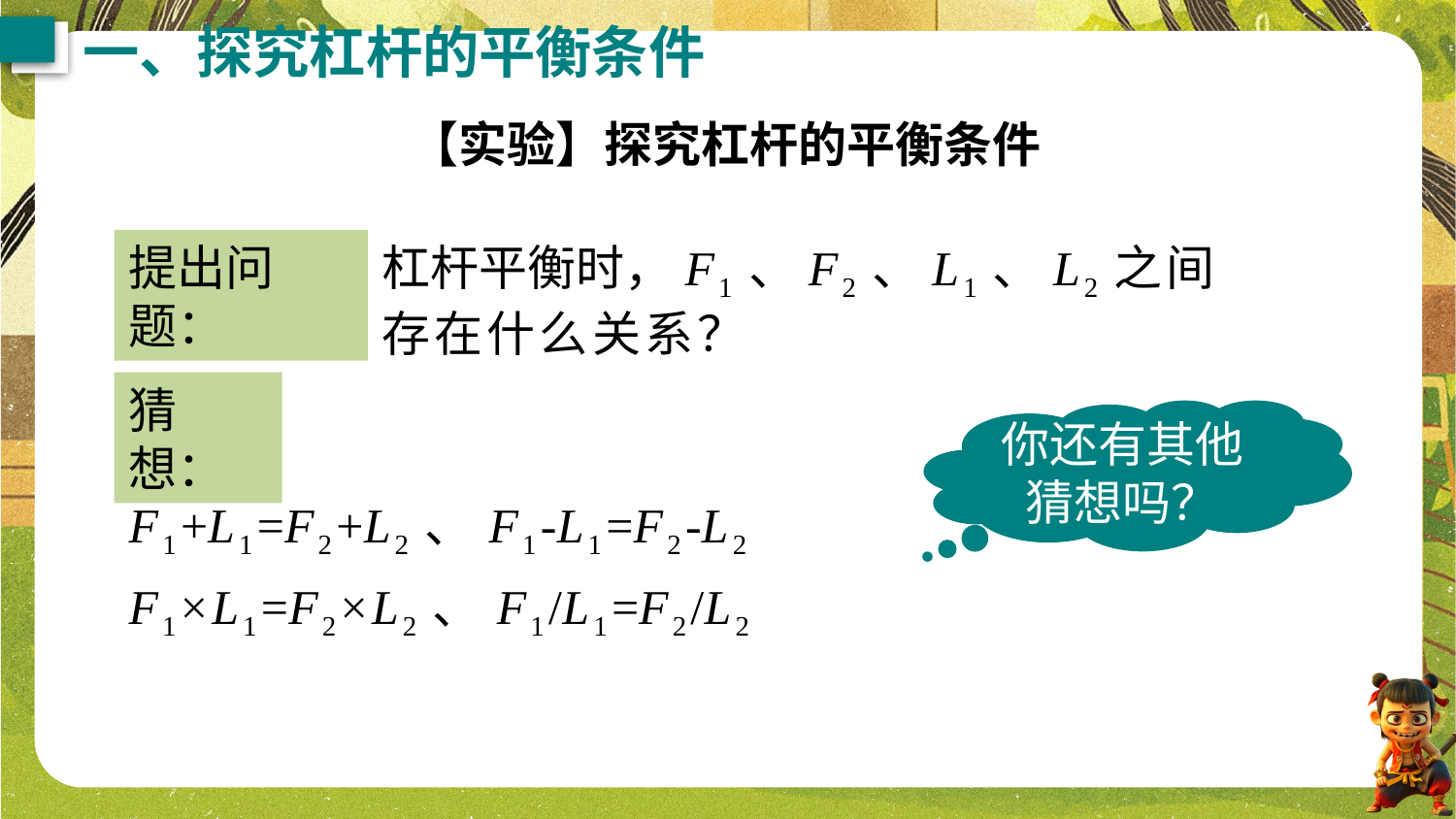

一、探究杠杆的平衡条件

【实验】探究杠杆的平衡条件
提出问题：
杠杆平衡时，F1、F2、L1、L2之间存在什么关系？
猜想：
你还有其他猜想吗？
F1+L1=F2+L2、F1-L1=F2-L2
F1×L1=F2×L2、F1/L1=F2/L2